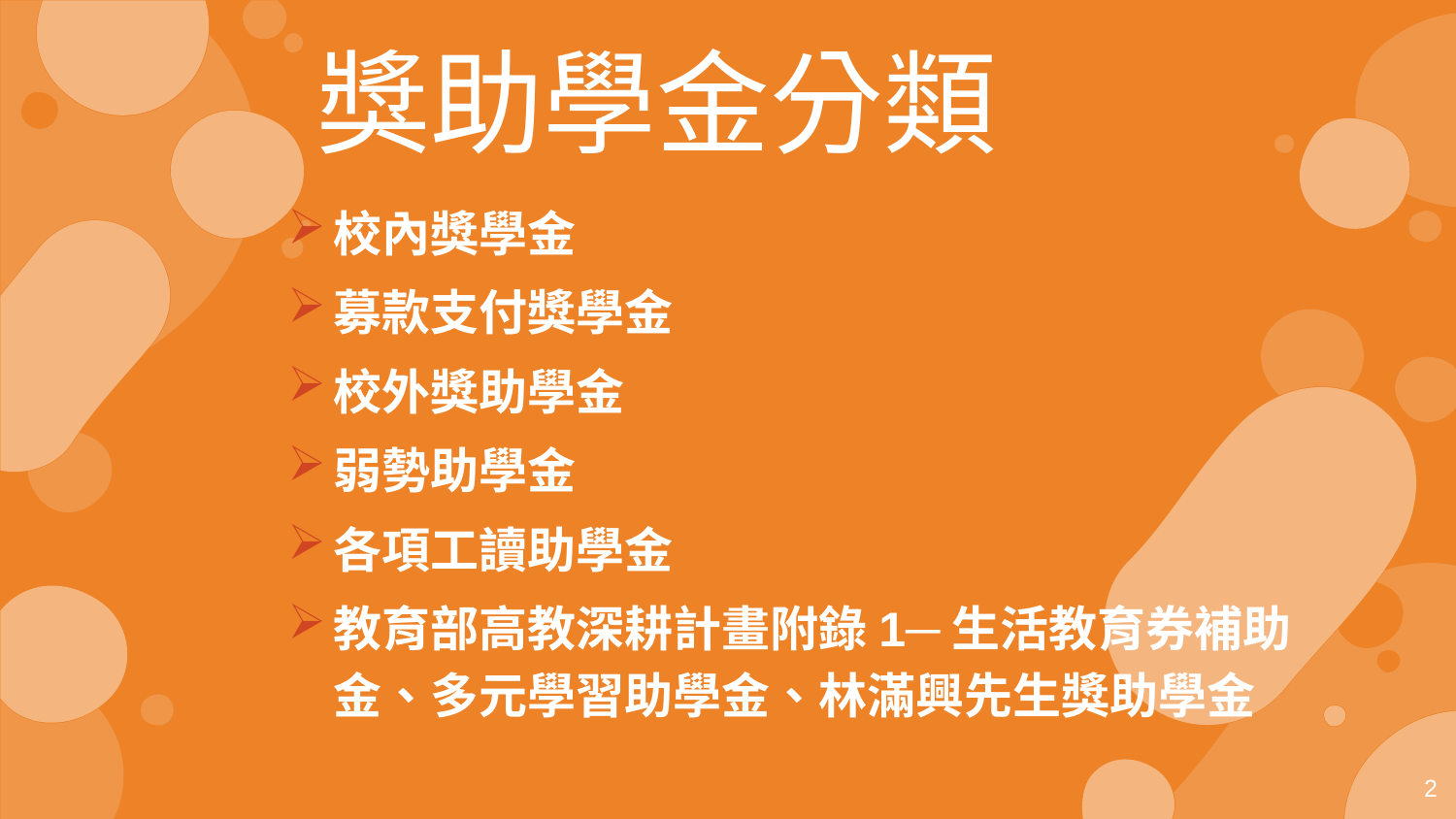

獎助學金分類
校內獎學金
募款支付獎學金
校外獎助學金
弱勢助學金
各項工讀助學金
教育部高教深耕計畫附錄1─生活教育券補助金、多元學習助學金、林滿興先生獎助學金
2